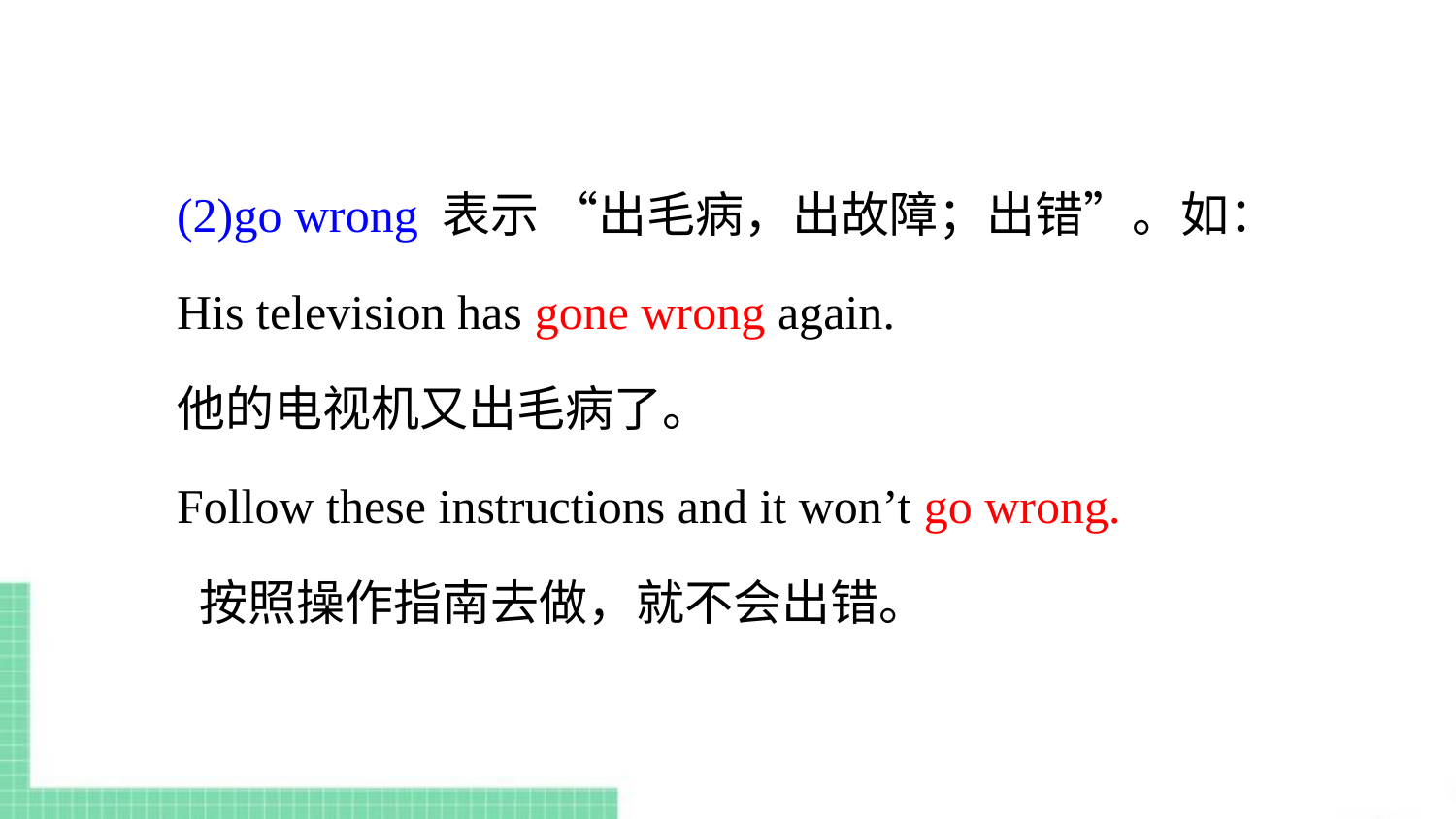

(2)go wrong 表示 “出毛病，出故障；出错”。如：
His television has gone wrong again.
他的电视机又出毛病了。
Follow these instructions and it won’t go wrong.
 按照操作指南去做，就不会出错。